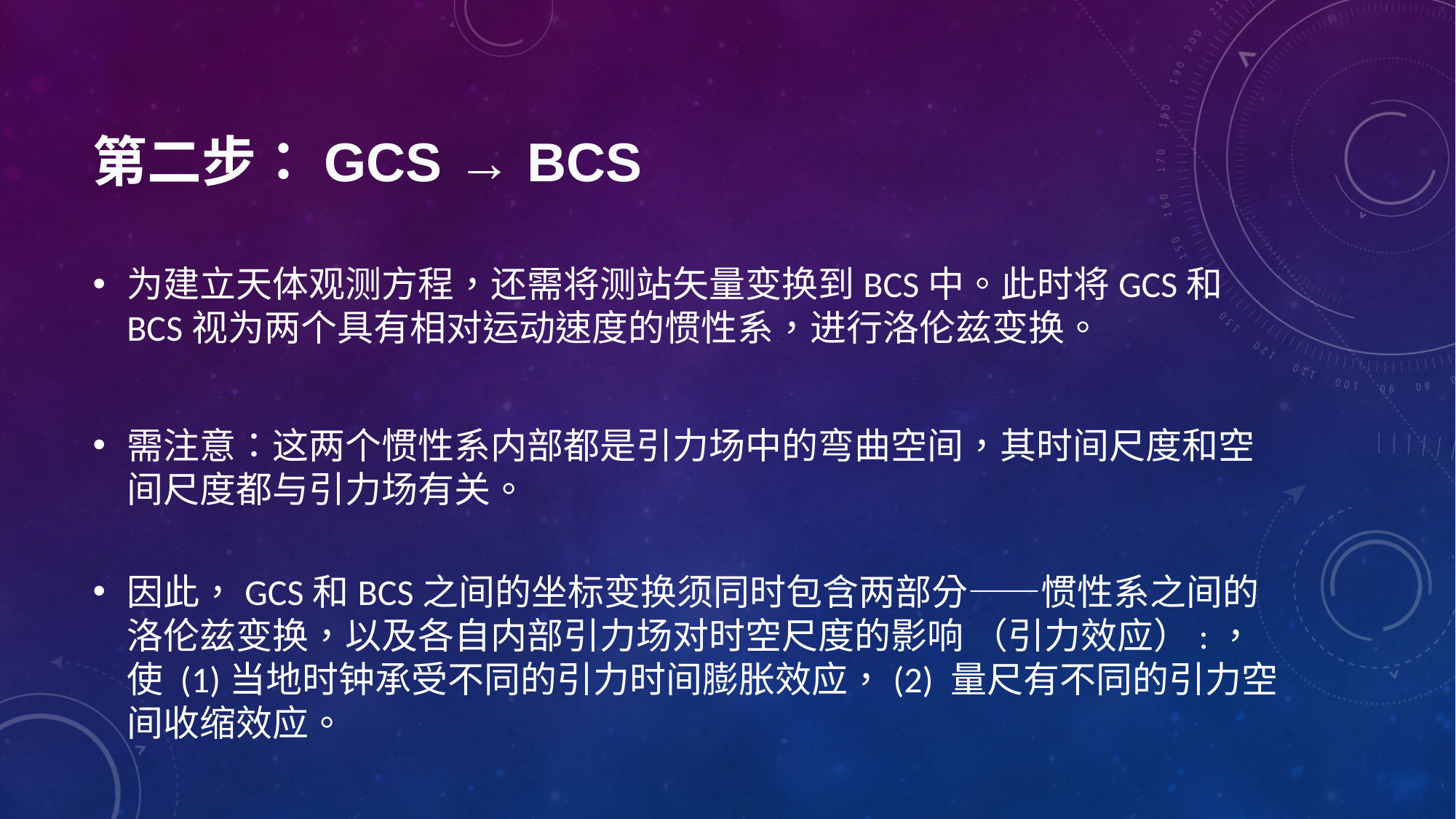

# 第二步：GCS → BCS
为建立天体观测方程，还需将测站矢量变换到BCS中。此时将GCS和BCS视为两个具有相对运动速度的惯性系，进行洛伦兹变换。

需注意：这两个惯性系内部都是引力场中的弯曲空间，其时间尺度和空间尺度都与引力场有关。
因此，GCS和BCS之间的坐标变换须同时包含两部分——惯性系之间的洛伦兹变换，以及各自内部引力场对时空尺度的影响 （引力效应）:，使 (1)当地时钟承受不同的引力时间膨胀效应，(2) 量尺有不同的引力空间收缩效应。